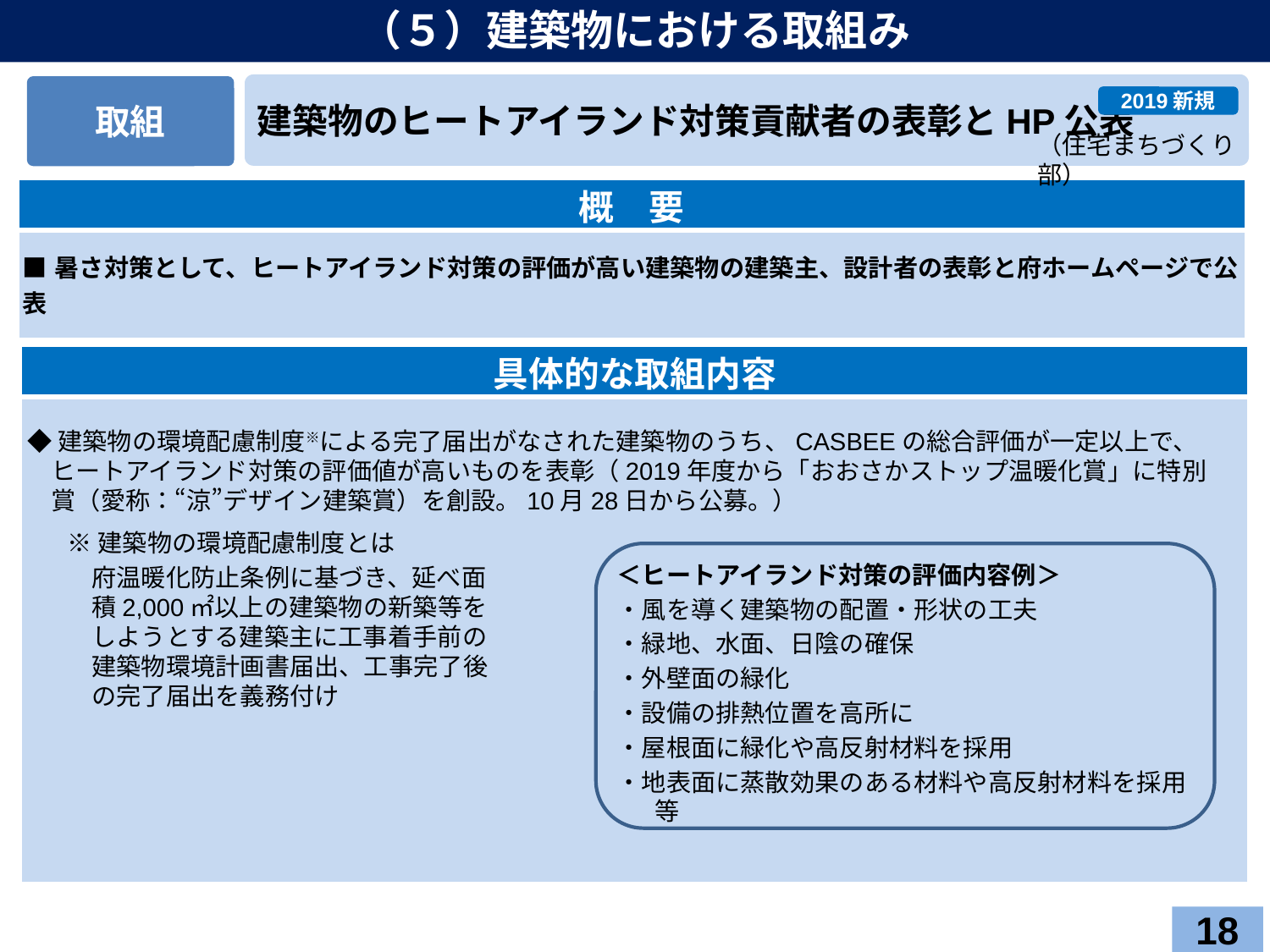

（５）建築物における取組み

建築物のヒートアイランド対策貢献者の表彰とHP公表
取組
2019新規
（住宅まちづくり部）
| 概　要 |
| --- |
| ■暑さ対策として、ヒートアイランド対策の評価が高い建築物の建築主、設計者の表彰と府ホームページで公表 |
| 具体的な取組内容 |
| --- |
|  |
◆建築物の環境配慮制度※による完了届出がなされた建築物のうち、CASBEEの総合評価が一定以上で、ヒートアイランド対策の評価値が高いものを表彰（2019年度から「おおさかストップ温暖化賞」に特別賞（愛称：“涼”デザイン建築賞）を創設。10月28日から公募。）
※建築物の環境配慮制度とは
府温暖化防止条例に基づき、延べ面積2,000㎡以上の建築物の新築等をしようとする建築主に工事着手前の建築物環境計画書届出、工事完了後の完了届出を義務付け

＜ヒートアイランド対策の評価内容例＞
・風を導く建築物の配置・形状の工夫
・緑地、水面、日陰の確保
・外壁面の緑化
・設備の排熱位置を高所に
・屋根面に緑化や高反射材料を採用
・地表面に蒸散効果のある材料や高反射材料を採用　等
18